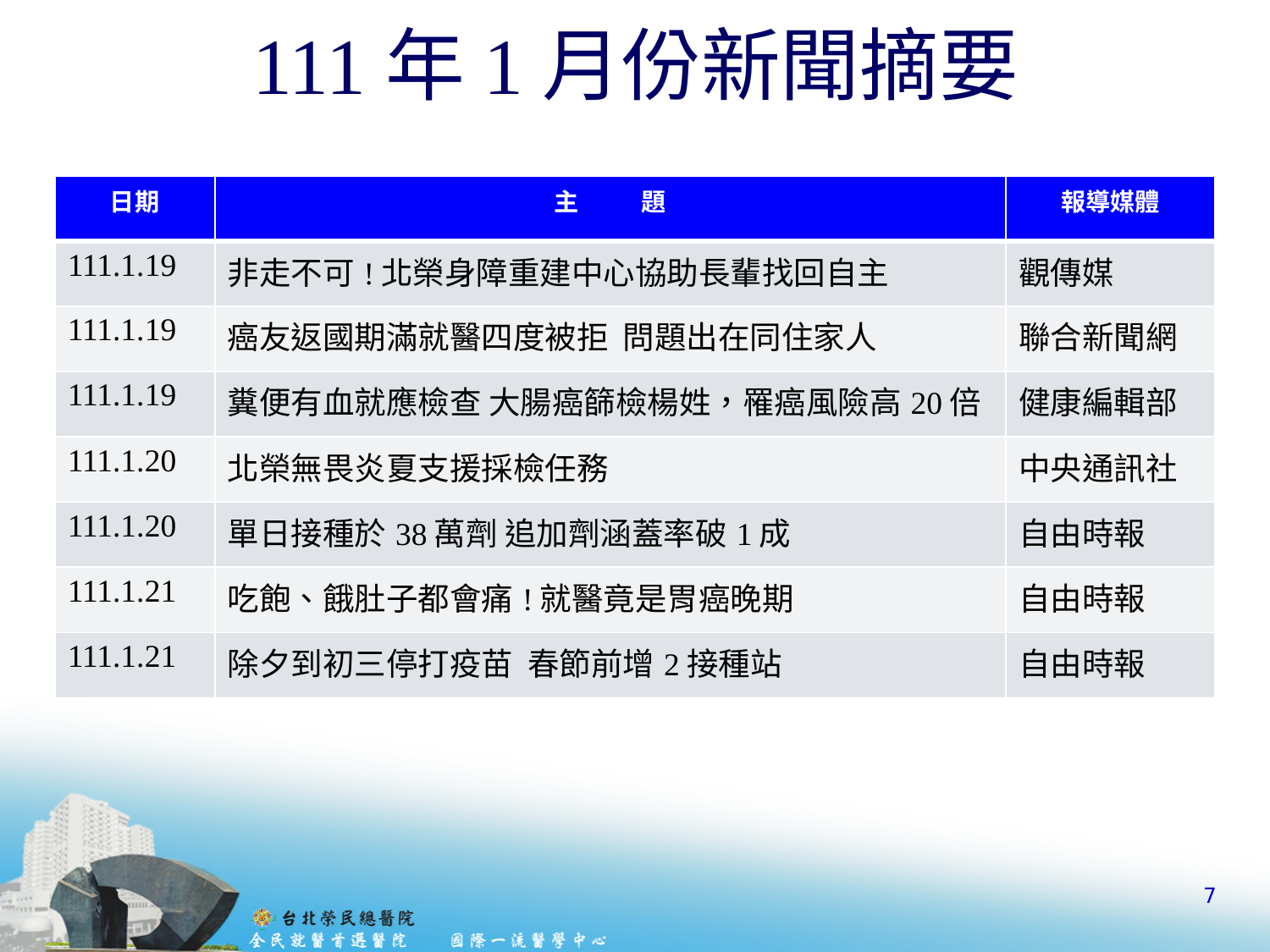

# 111年1月份新聞摘要
| 日期 | 主 題 | 報導媒體 |
| --- | --- | --- |
| 111.1.19 | 非走不可!北榮身障重建中心協助長輩找回自主 | 觀傳媒 |
| 111.1.19 | 癌友返國期滿就醫四度被拒 問題出在同住家人 | 聯合新聞網 |
| 111.1.19 | 糞便有血就應檢查 大腸癌篩檢楊姓，罹癌風險高20倍 | 健康編輯部 |
| 111.1.20 | 北榮無畏炎夏支援採檢任務 | 中央通訊社 |
| 111.1.20 | 單日接種於38萬劑 追加劑涵蓋率破1成 | 自由時報 |
| 111.1.21 | 吃飽、餓肚子都會痛!就醫竟是胃癌晚期 | 自由時報 |
| 111.1.21 | 除夕到初三停打疫苗 春節前增2接種站 | 自由時報 |
7